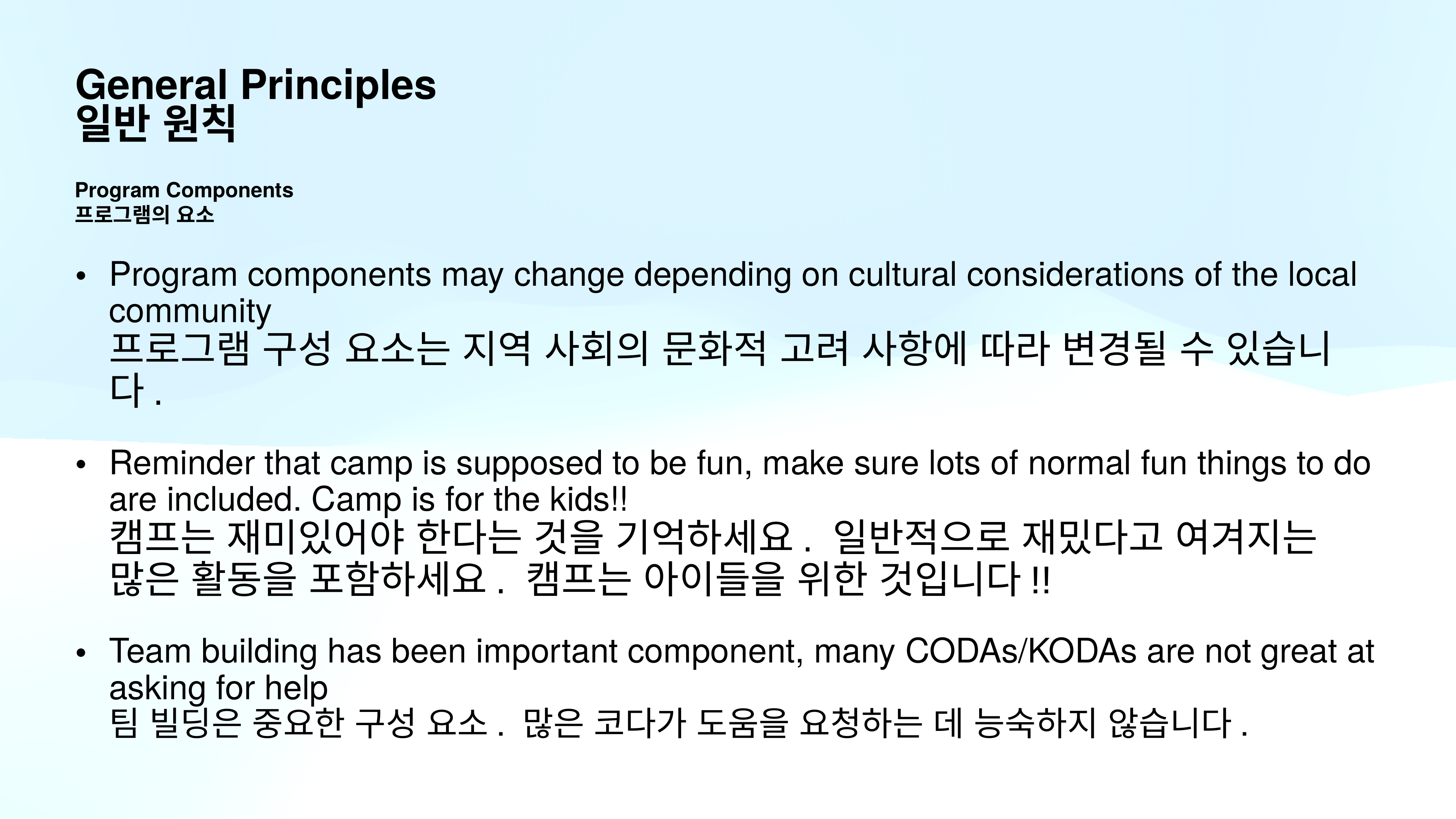

# General Principles 일반 원칙
Program Components
프로그램의 요소
Program components may change depending on cultural considerations of the local community
프로그램 구성 요소는 지역 사회의 문화적 고려 사항에 따라 변경될 수 있습니다.
Reminder that camp is supposed to be fun, make sure lots of normal fun things to do are included. Camp is for the kids!!
캠프는 재미있어야 한다는 것을 기억하세요. 일반적으로 재밌다고 여겨지는 많은 활동을 포함하세요. 캠프는 아이들을 위한 것입니다!!
Team building has been important component, many CODAs/KODAs are not great at asking for help
팀 빌딩은 중요한 구성 요소. 많은 코다가 도움을 요청하는 데 능숙하지 않습니다.